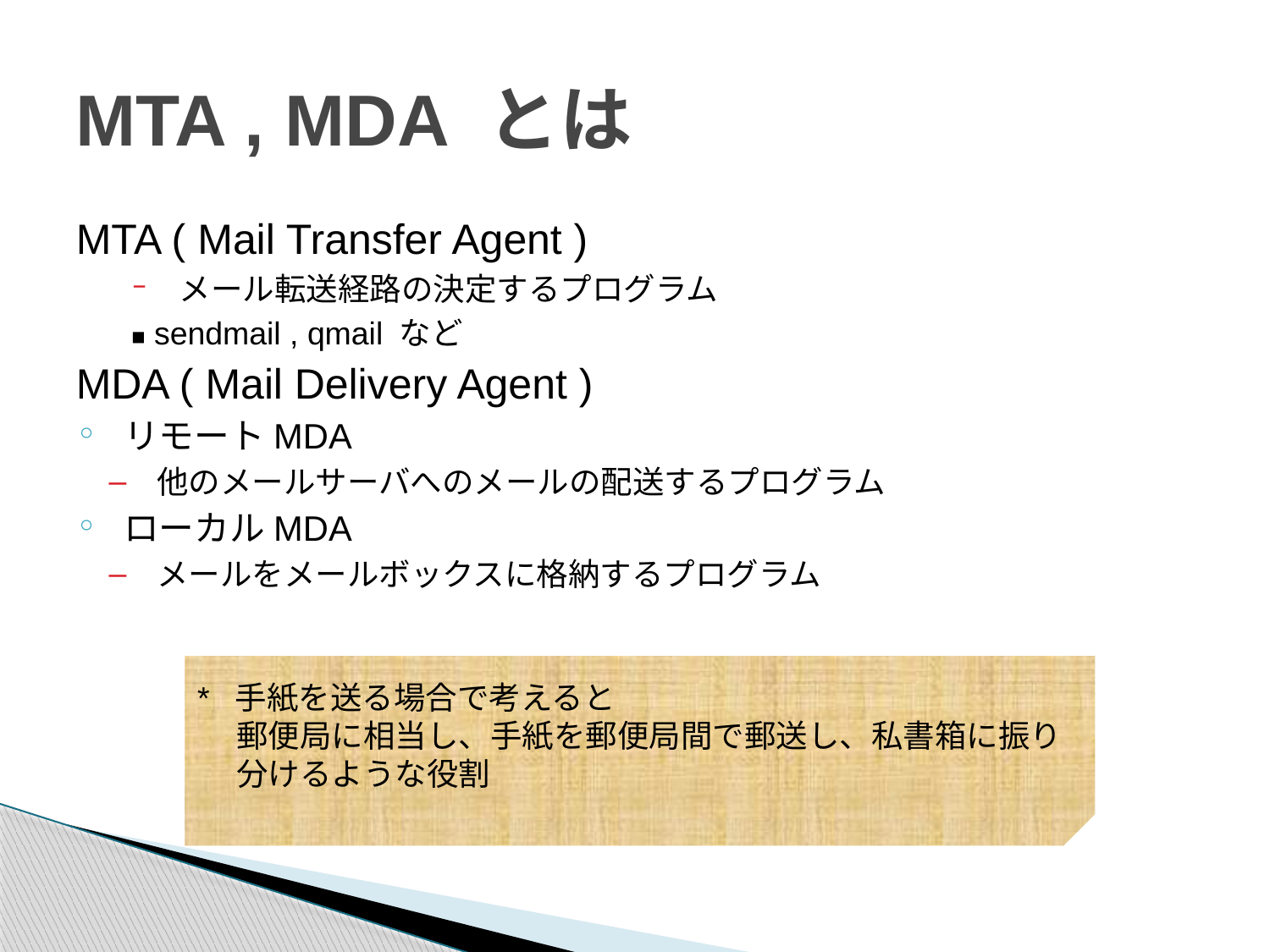

# MTA , MDA とは
MTA ( Mail Transfer Agent )
メール転送経路の決定するプログラム
■ sendmail , qmail など
MDA ( Mail Delivery Agent )
リモートMDA
他のメールサーバへのメールの配送するプログラム
ローカルMDA
メールをメールボックスに格納するプログラム

*  手紙を送る場合で考えると
　 郵便局に相当し、手紙を郵便局間で郵送し、私書箱に振り
　 分けるような役割